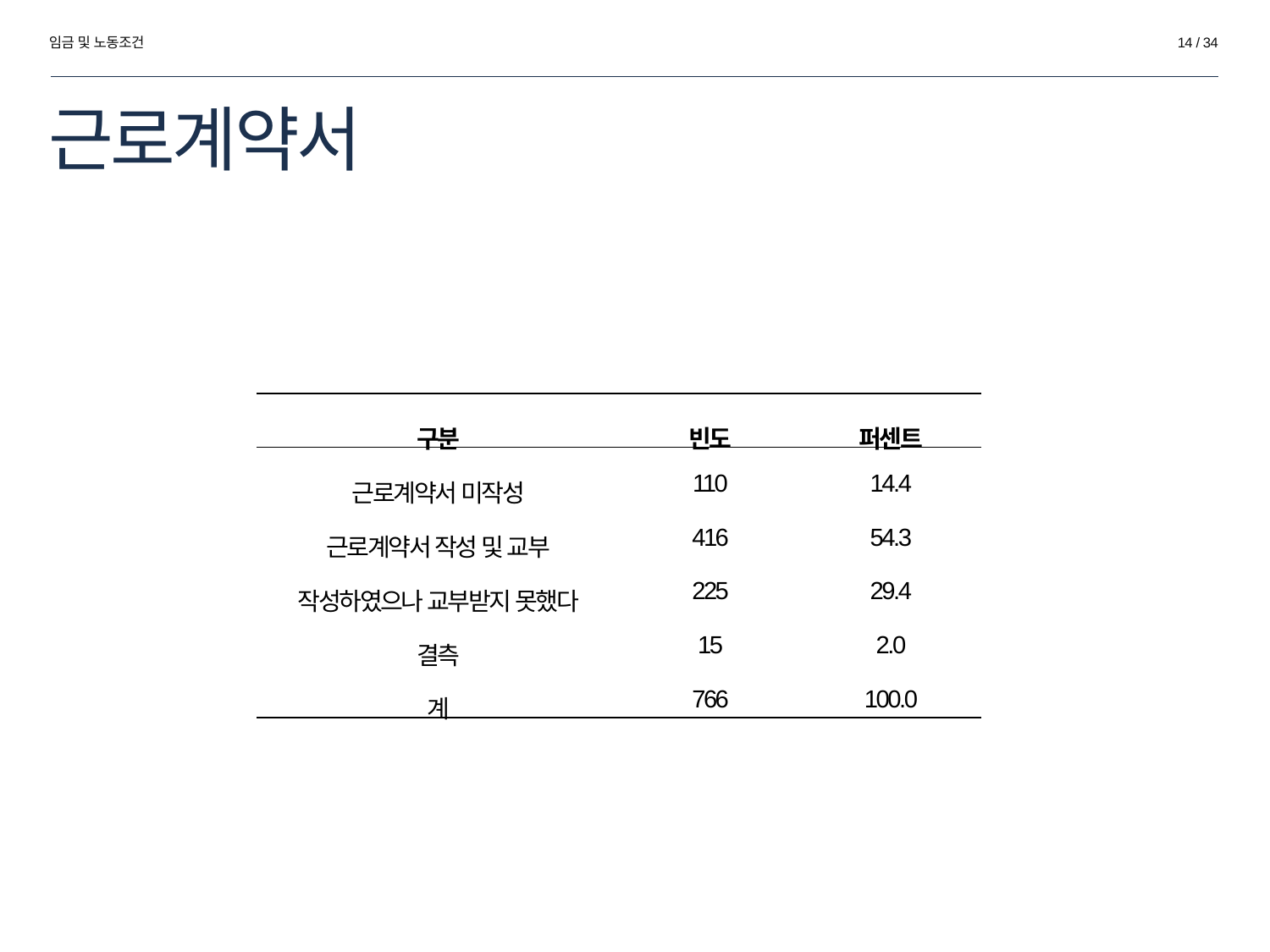

임금 및 노동조건
14 / 34
# 근로계약서
| 구분 | 빈도 | 퍼센트 |
| --- | --- | --- |
| 근로계약서 미작성 | 110 | 14.4 |
| 근로계약서 작성 및 교부 | 416 | 54.3 |
| 작성하였으나 교부받지 못했다 | 225 | 29.4 |
| 결측 | 15 | 2.0 |
| 계 | 766 | 100.0 |